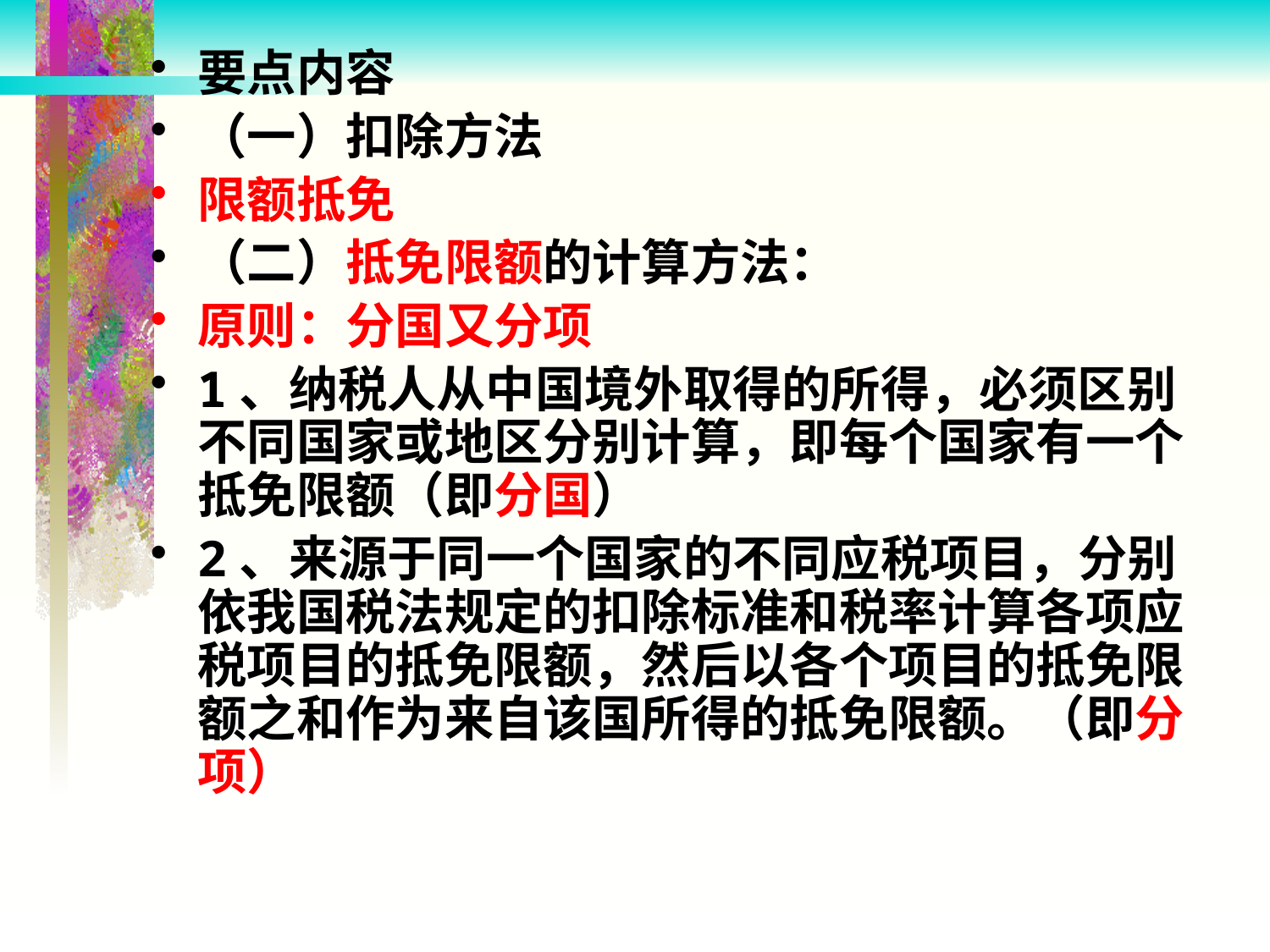

要点内容
（一）扣除方法
限额抵免
（二）抵免限额的计算方法：
原则：分国又分项
1、纳税人从中国境外取得的所得，必须区别不同国家或地区分别计算，即每个国家有一个抵免限额（即分国）
2、来源于同一个国家的不同应税项目，分别依我国税法规定的扣除标准和税率计算各项应税项目的抵免限额，然后以各个项目的抵免限额之和作为来自该国所得的抵免限额。（即分项）